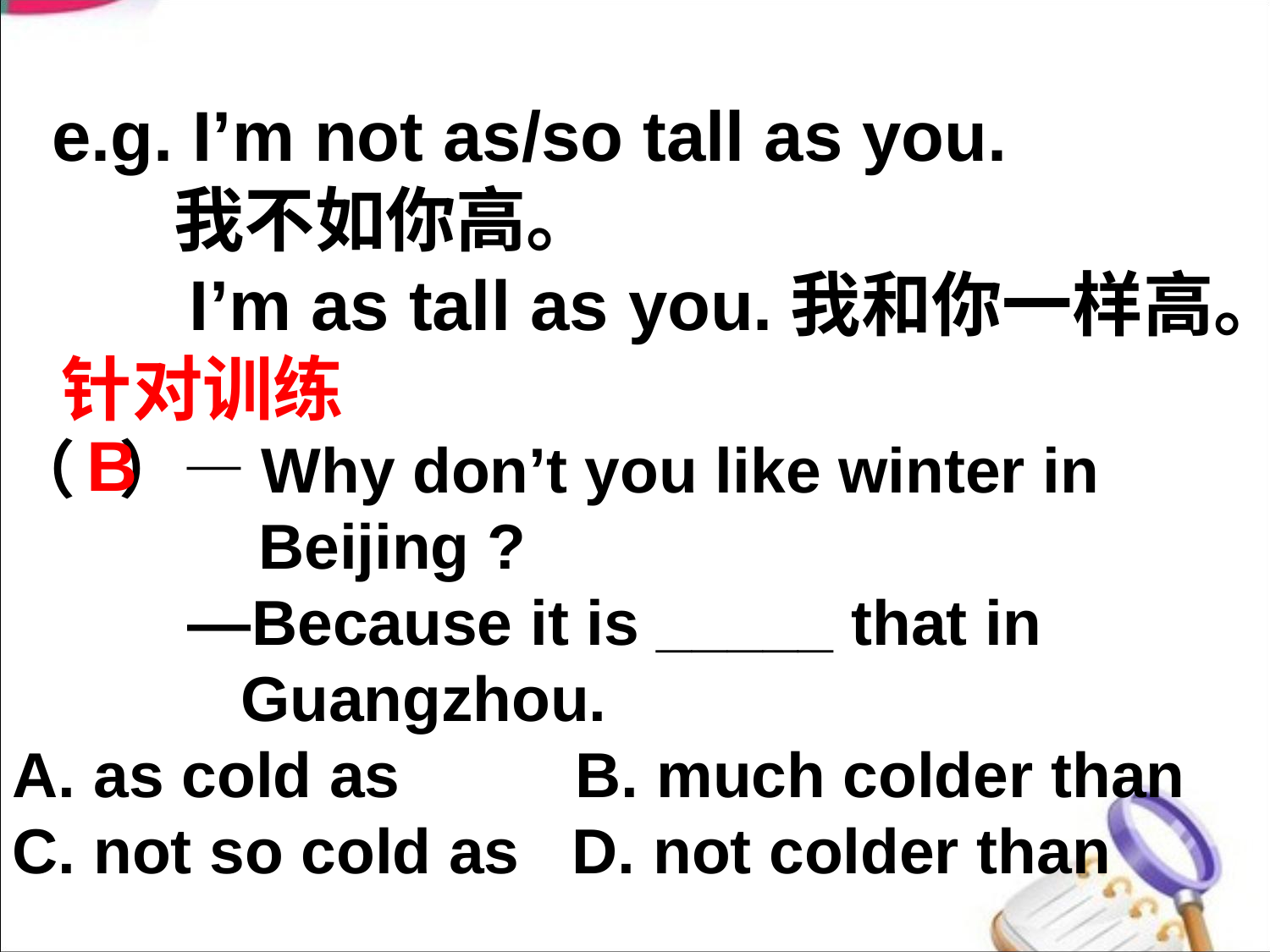

e.g. I’m not as/so tall as you.
         我不如你高。
         I’m as tall as you.我和你一样高。
  针对训练
（   ）—Why don’t you like winter in
              Beijing ?
          —Because it is _____ that in
             Guangzhou.
A. as cold as          B. much colder than
C. not so cold as   D. not colder than
B